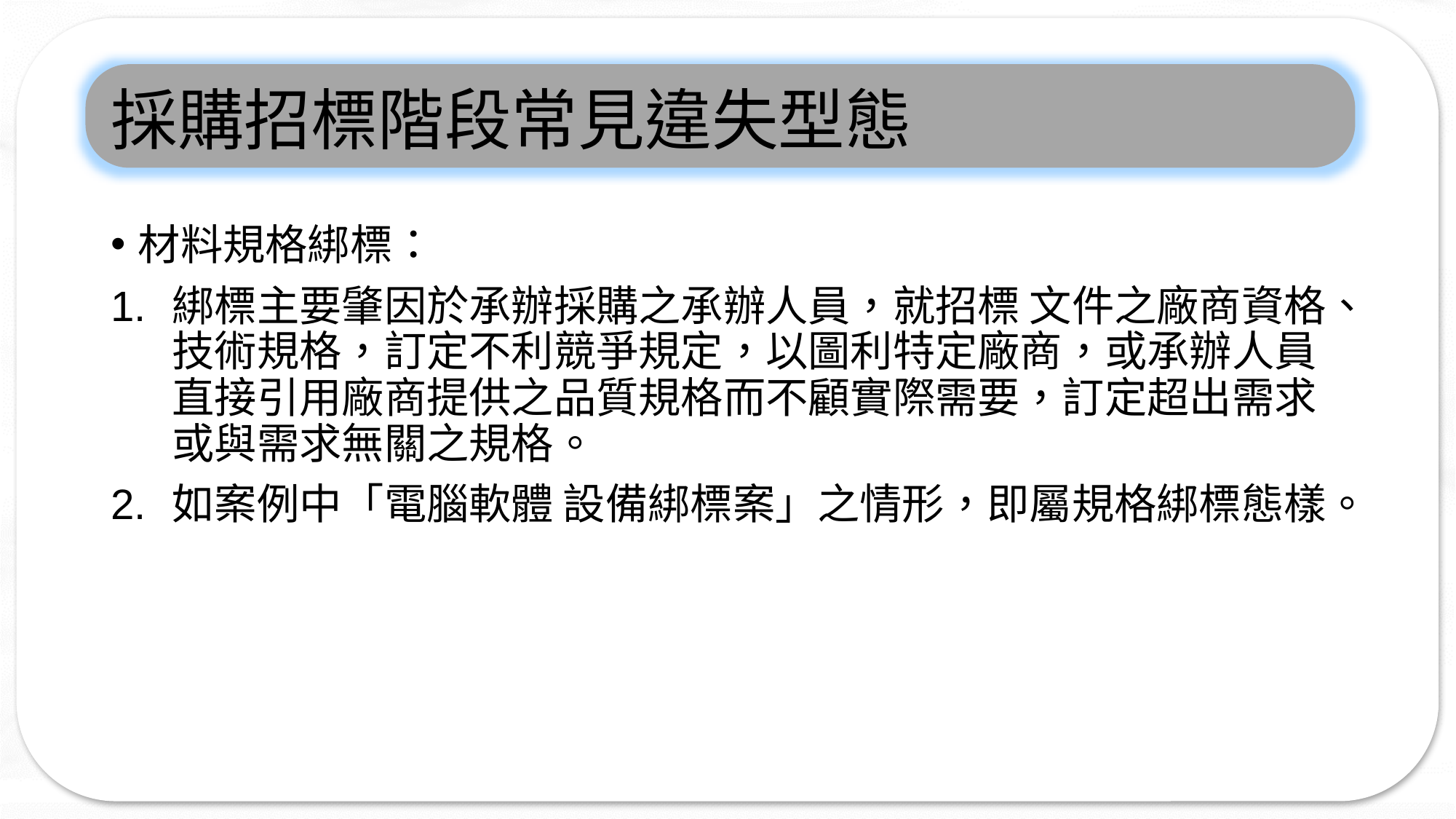

# 採購招標階段常見違失型態

材料規格綁標：
綁標主要肇因於承辦採購之承辦人員，就招標 文件之廠商資格、技術規格，訂定不利競爭規定，以圖利特定廠商，或承辦人員直接引用廠商提供之品質規格而不顧實際需要，訂定超出需求或與需求無關之規格。
如案例中「電腦軟體 設備綁標案」之情形，即屬規格綁標態樣。